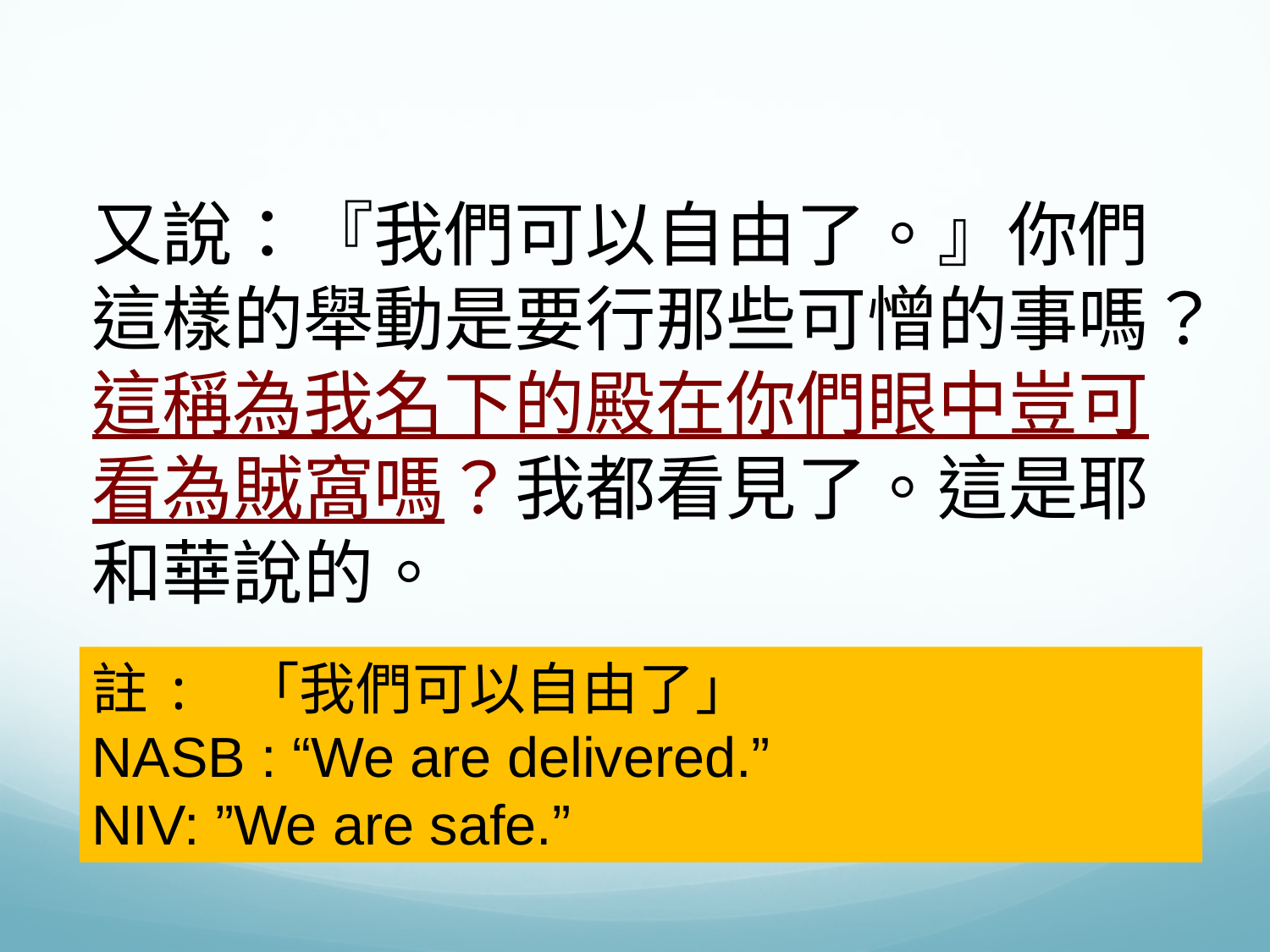

又說：『我們可以自由了。』你們這樣的舉動是要行那些可憎的事嗎？這稱為我名下的殿在你們眼中豈可看為賊窩嗎？我都看見了。這是耶和華說的。
註: 「我們可以自由了」
NASB : “We are delivered.”
NIV: ”We are safe.”